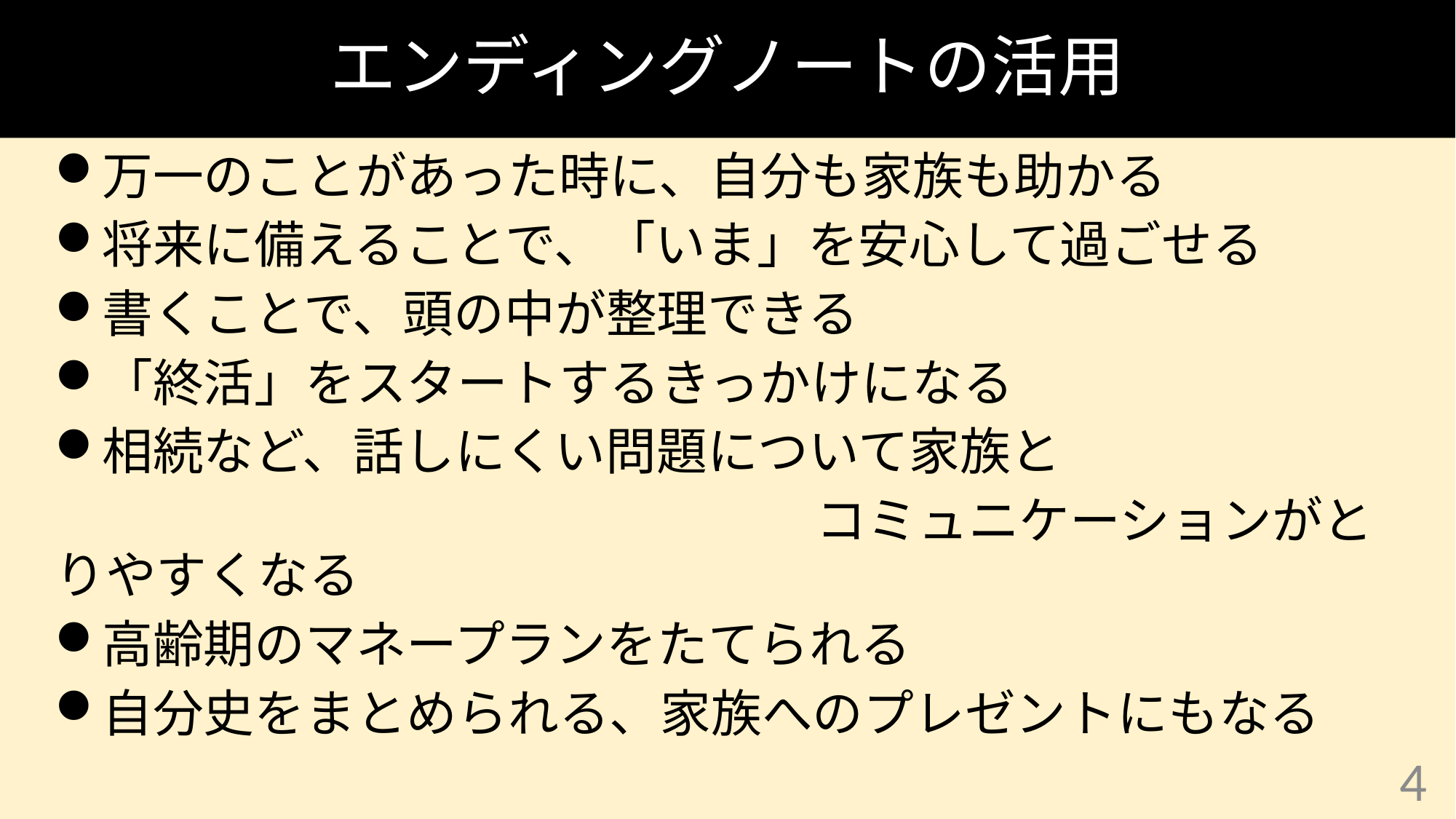

# エンディングノートの活用
万一のことがあった時に、自分も家族も助かる
将来に備えることで、「いま」を安心して過ごせる
書くことで、頭の中が整理できる
「終活」をスタートするきっかけになる
相続など、話しにくい問題について家族と
　　　　　　　　　　　　　　　コミュニケーションがとりやすくなる
高齢期のマネープランをたてられる
自分史をまとめられる、家族へのプレゼントにもなる

4